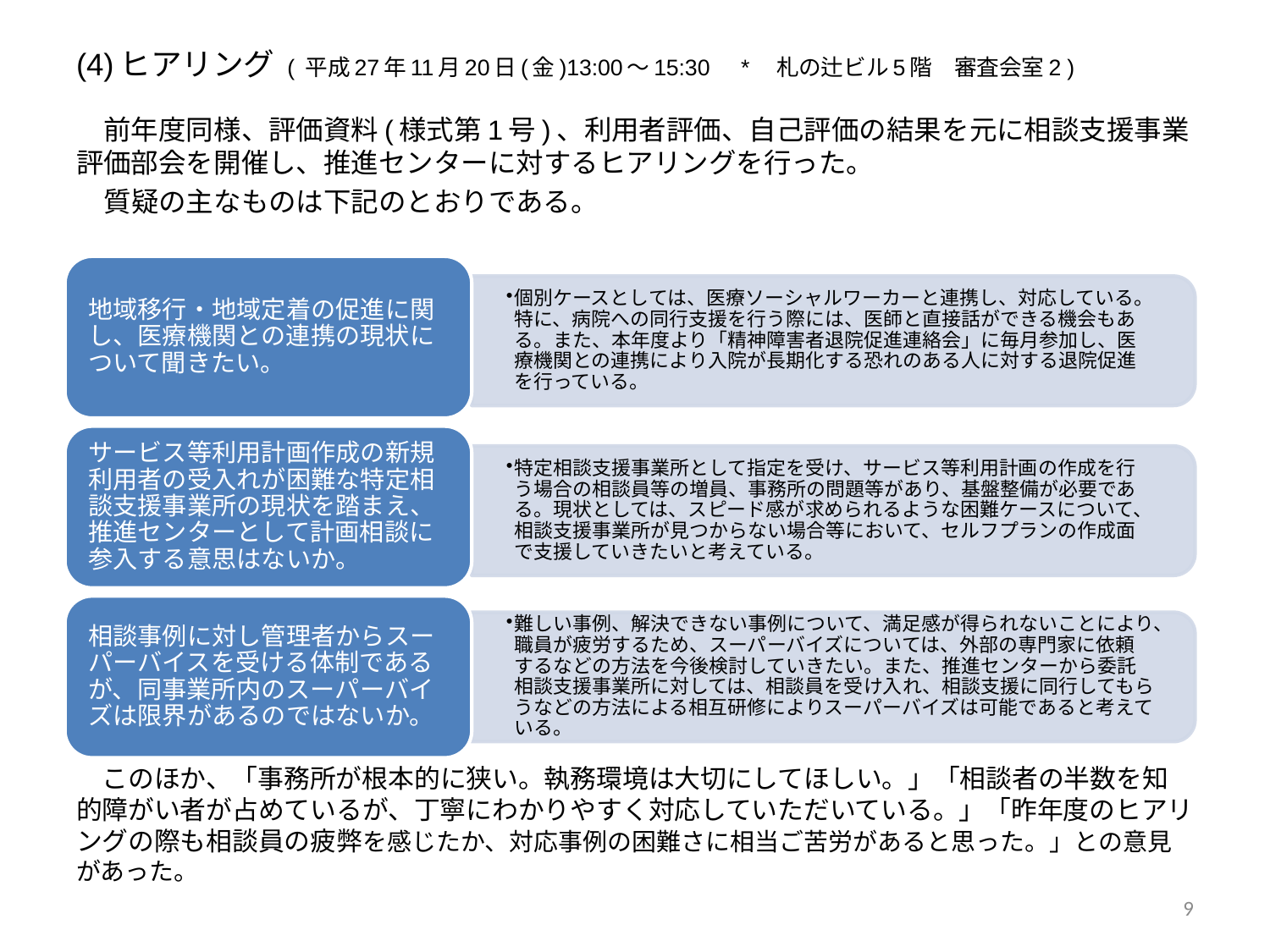

# (4)ヒアリング ( 平成27年11月20日(金)13:00～15:30　*　札の辻ビル5階　審査会室2 )
　前年度同様、評価資料(様式第1号)、利用者評価、自己評価の結果を元に相談支援事業評価部会を開催し、推進センターに対するヒアリングを行った。
　質疑の主なものは下記のとおりである。

　このほか、「事務所が根本的に狭い。執務環境は大切にしてほしい。」「相談者の半数を知的障がい者が占めているが、丁寧にわかりやすく対応していただいている。」「昨年度のヒアリングの際も相談員の疲弊を感じたか、対応事例の困難さに相当ご苦労があると思った。」との意見があった。

個別ケースとしては、医療ソーシャルワーカーと連携し、対応している。特に、病院への同行支援を行う際には、医師と直接話ができる機会もある。また、本年度より「精神障害者退院促進連絡会」に毎月参加し、医療機関との連携により入院が長期化する恐れのある人に対する退院促進を行っている。
地域移行・地域定着の促進に関し、医療機関との連携の現状について聞きたい。
特定相談支援事業所として指定を受け、サービス等利用計画の作成を行う場合の相談員等の増員、事務所の問題等があり、基盤整備が必要である。現状としては、スピード感が求められるような困難ケースについて、相談支援事業所が見つからない場合等において、セルフプランの作成面で支援していきたいと考えている。
サービス等利用計画作成の新規利用者の受入れが困難な特定相談支援事業所の現状を踏まえ、推進センターとして計画相談に参入する意思はないか。
難しい事例、解決できない事例について、満足感が得られないことにより、職員が疲労するため、スーパーバイズについては、外部の専門家に依頼するなどの方法を今後検討していきたい。また、推進センターから委託相談支援事業所に対しては、相談員を受け入れ、相談支援に同行してもらうなどの方法による相互研修によりスーパーバイズは可能であると考えている。
相談事例に対し管理者からスーパーバイスを受ける体制であるが、同事業所内のスーパーバイズは限界があるのではないか。
9